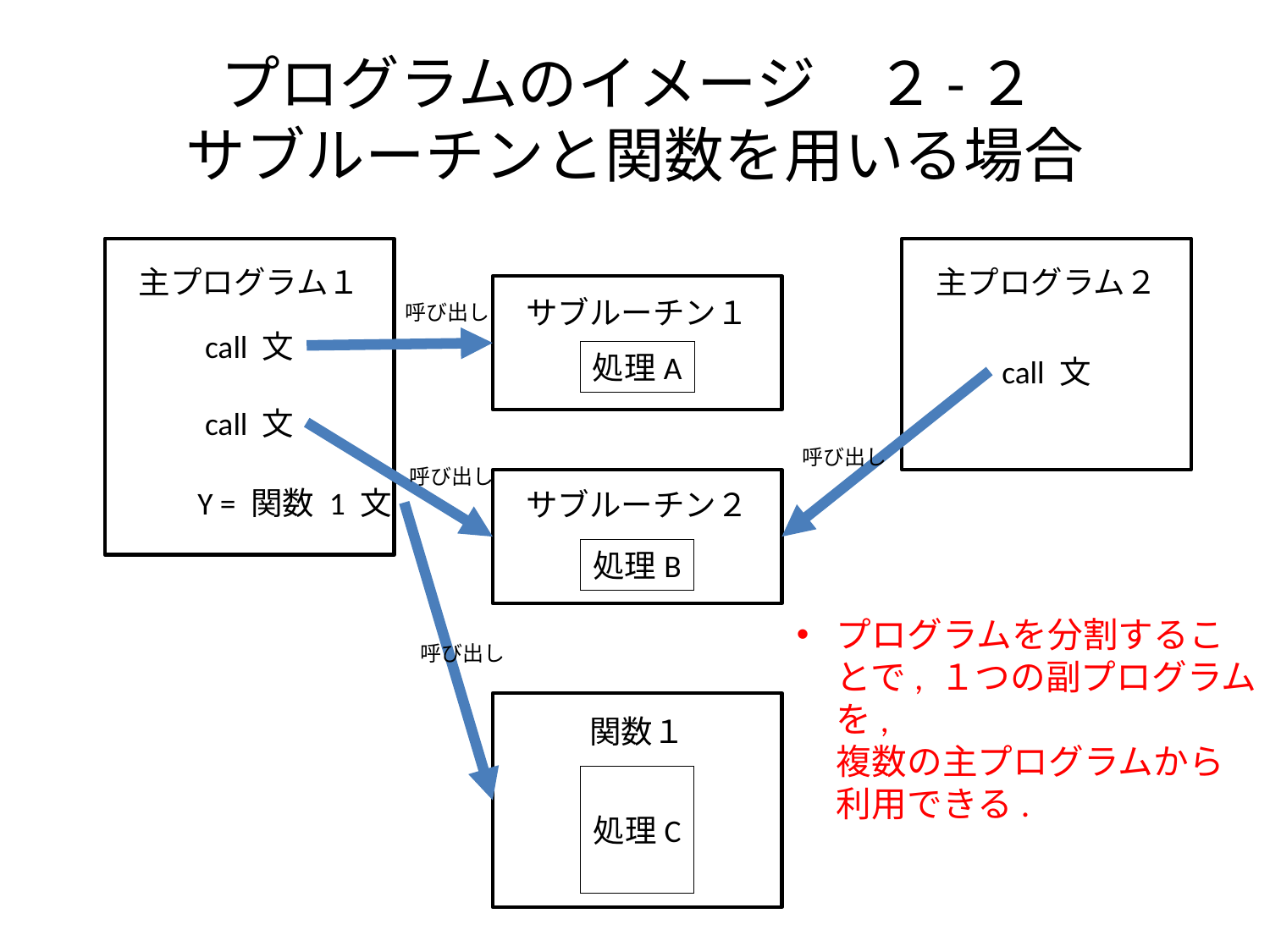

# プログラムのイメージ　２-２ サブルーチンと関数を用いる場合

主プログラム１
主プログラム２

サブルーチン１
呼び出し
call 文
処理A
call 文
call 文
呼び出し
呼び出し

Y = 関数 1 文
サブルーチン２
処理B
プログラムを分割することで, １つの副プログラムを,
複数の主プログラムから
利用できる.
呼び出し

関数１

処理C